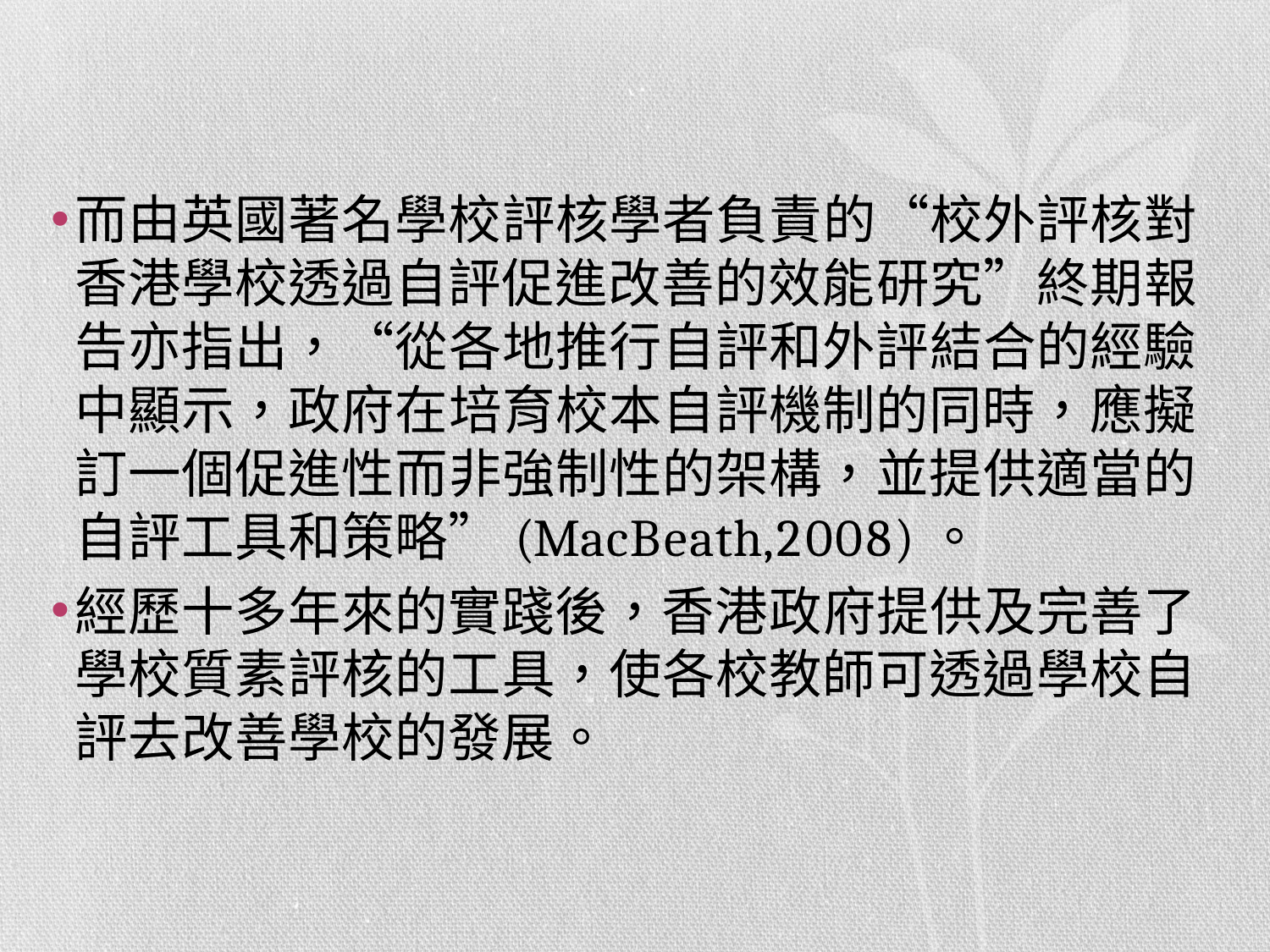

#
而由英國著名學校評核學者負責的“校外評核對香港學校透過自評促進改善的效能研究”終期報告亦指出，“從各地推行自評和外評結合的經驗中顯示，政府在培育校本自評機制的同時，應擬訂一個促進性而非強制性的架構，並提供適當的自評工具和策略”(MacBeath,2008)。
經歷十多年來的實踐後，香港政府提供及完善了學校質素評核的工具，使各校教師可透過學校自評去改善學校的發展。